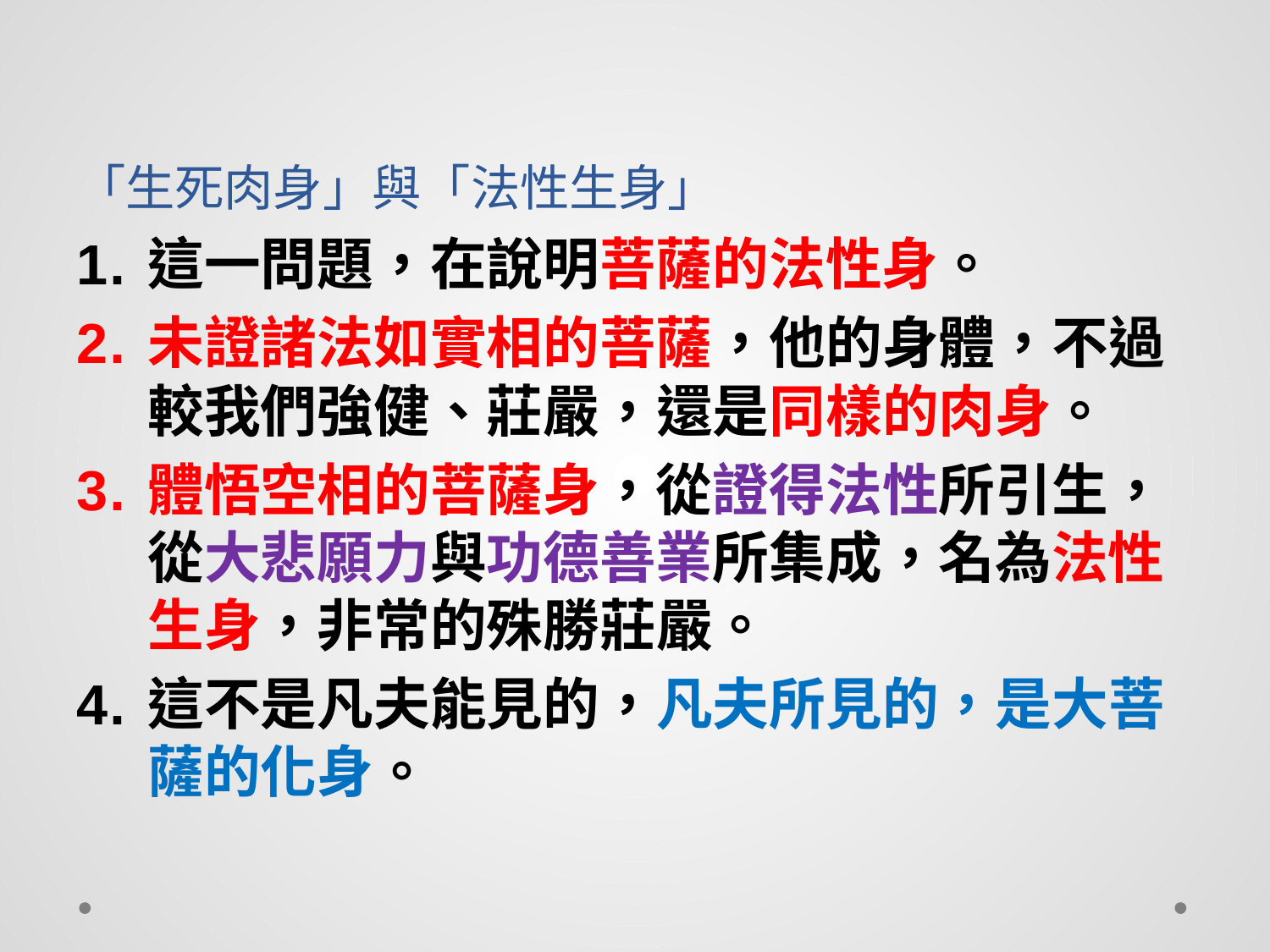

# 「生死肉身」與「法性生身」
這一問題，在說明菩薩的法性身。
未證諸法如實相的菩薩，他的身體，不過較我們強健、莊嚴，還是同樣的肉身。
體悟空相的菩薩身，從證得法性所引生，從大悲願力與功德善業所集成，名為法性生身，非常的殊勝莊嚴。
這不是凡夫能見的，凡夫所見的，是大菩薩的化身。